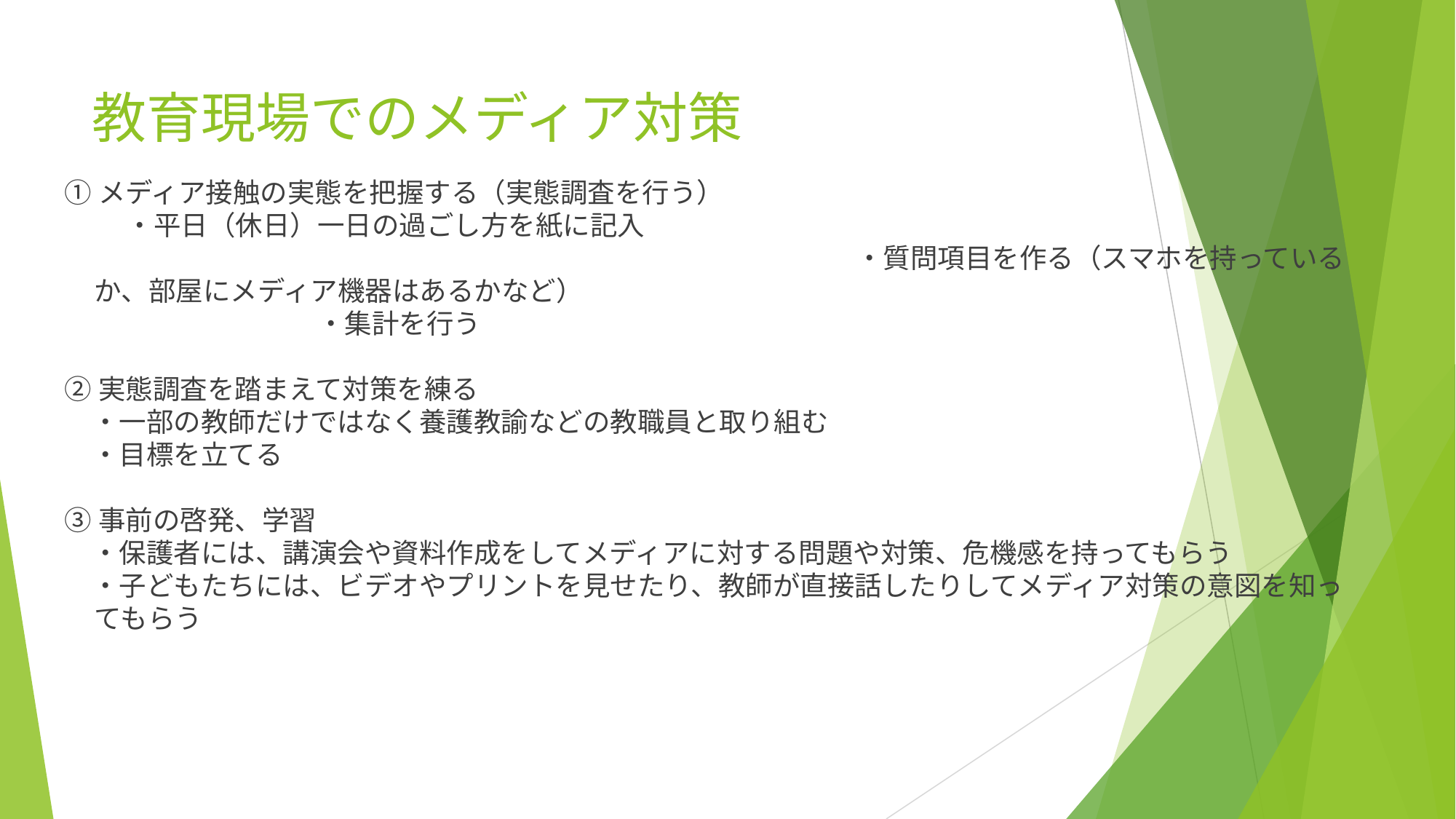

# 教育現場でのメディア対策

①メディア接触の実態を把握する（実態調査を行う）
　 　・平日（休日）一日の過ごし方を紙に記入
　　　　　　　　　　　　　　　　　　　　　　　　　　　　　・質問項目を作る（スマホを持っているか、部屋にメディア機器はあるかなど）
　　　　　　　　 　・集計を行う

②実態調査を踏まえて対策を練る
　・一部の教師だけではなく養護教諭などの教職員と取り組む
　・目標を立てる

③事前の啓発、学習
　・保護者には、講演会や資料作成をしてメディアに対する問題や対策、危機感を持ってもらう
　・子どもたちには、ビデオやプリントを見せたり、教師が直接話したりしてメディア対策の意図を知ってもらう